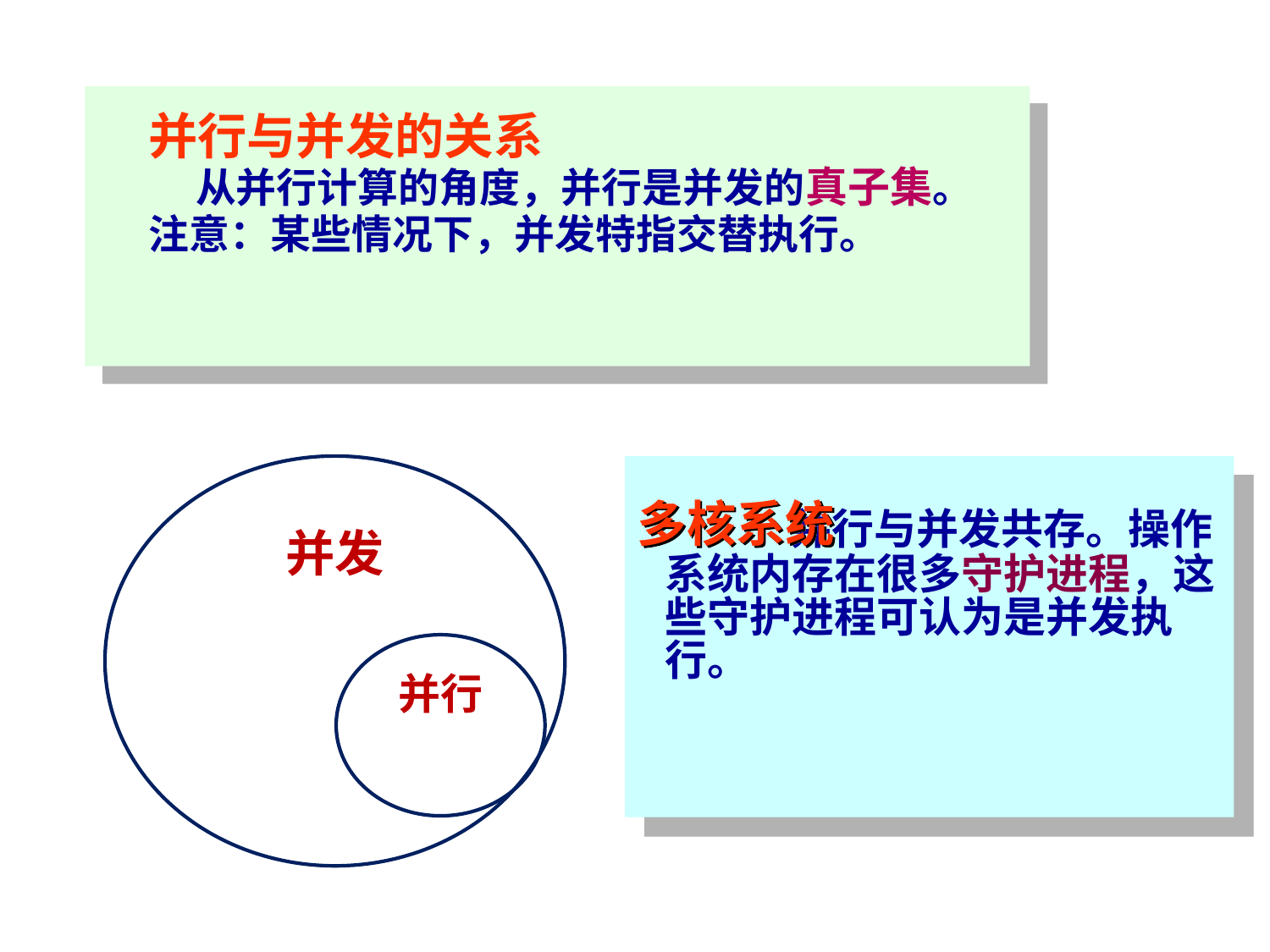

并行与并发的关系
    从并行计算的角度，并行是并发的真子集。注意：某些情况下，并发特指交替执行。
并发
并行

多核系统
          并行与并发共存。操作系统内存在很多守护进程，这些守护进程可认为是并发执行。